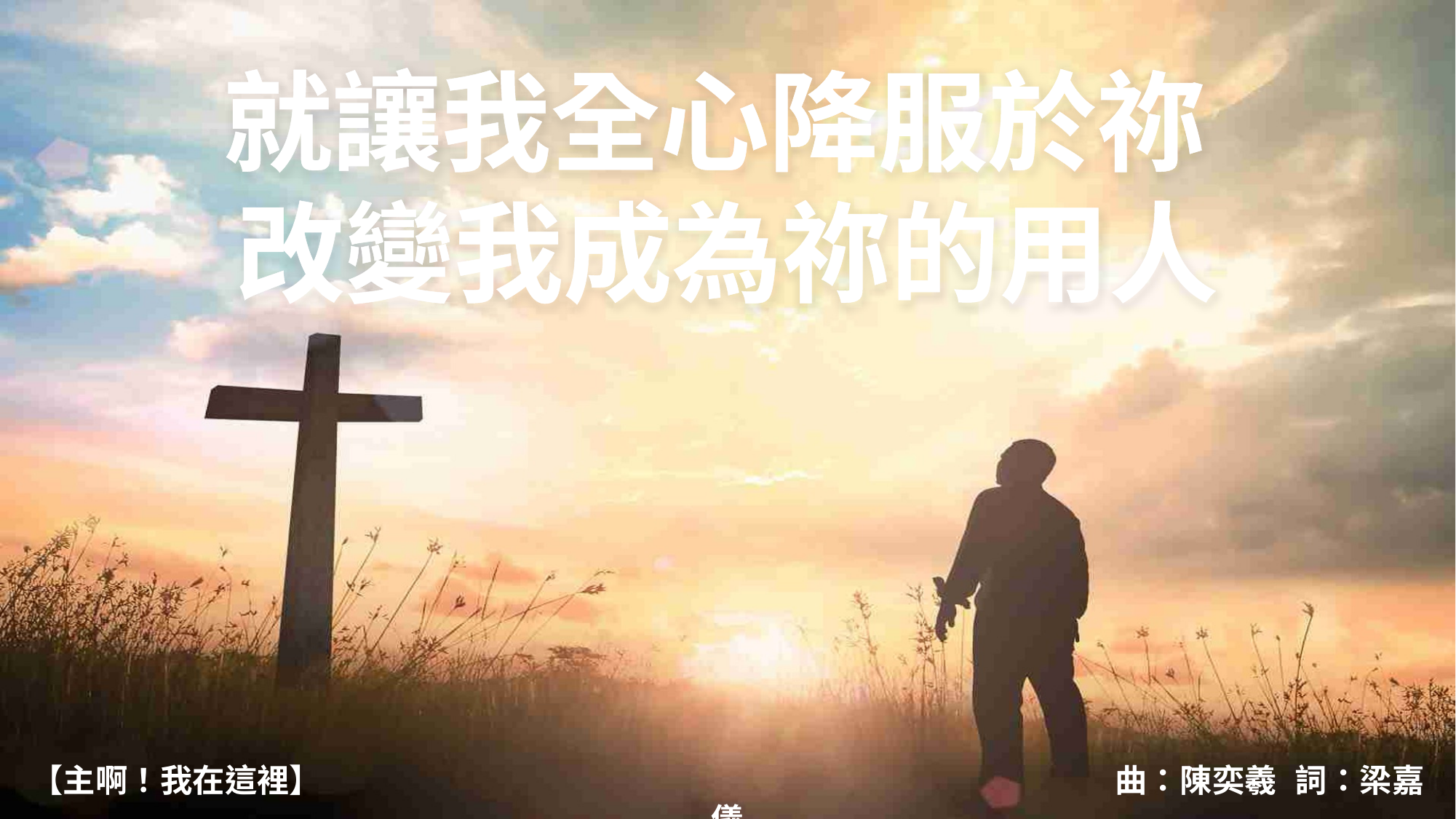

就讓我全心降服於祢
改變我成為祢的用人
【主啊！我在這裡】                                                                                         曲：陳奕羲  詞：梁嘉儀